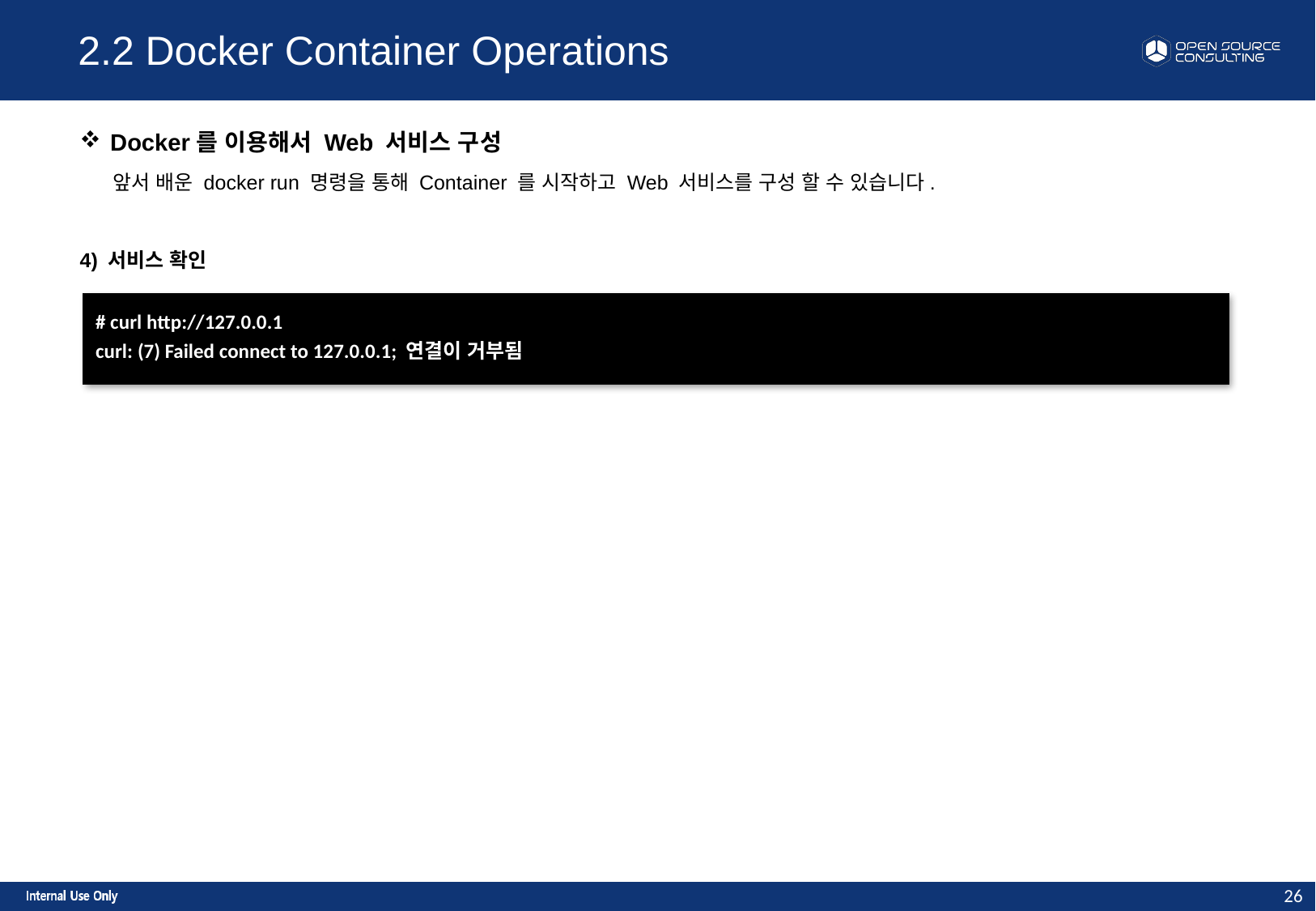

2.2 Docker Container Operations
Docker를 이용해서 Web 서비스 구성
     앞서 배운 docker run 명령을 통해 Container 를 시작하고 Web 서비스를 구성 할 수 있습니다.

4) 서비스 확인
| # curl http://127.0.0.1 curl: (7) Failed connect to 127.0.0.1; 연결이 거부됨 |
| --- |
26